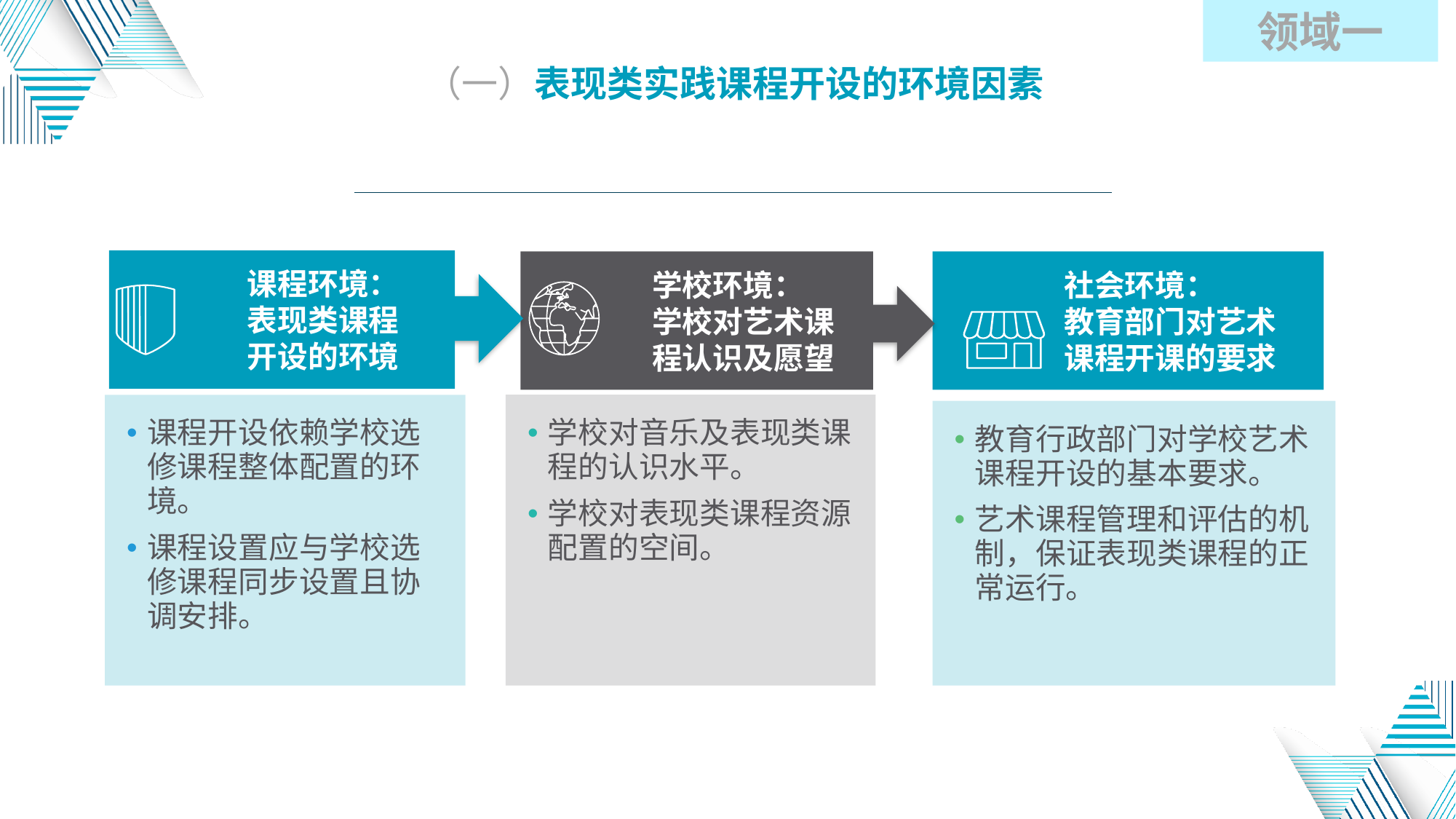

领域一
（一）表现类实践课程开设的环境因素

课程环境：表现类课程开设的环境

课程开设依赖学校选修课程整体配置的环境。
课程设置应与学校选修课程同步设置且协调安排。
社会环境：
教育部门对艺术课程开课的要求

教育行政部门对学校艺术课程开设的基本要求。
艺术课程管理和评估的机制，保证表现类课程的正常运行。
学校环境：
学校对艺术课程认识及愿望

学校对音乐及表现类课程的认识水平。
学校对表现类课程资源配置的空间。